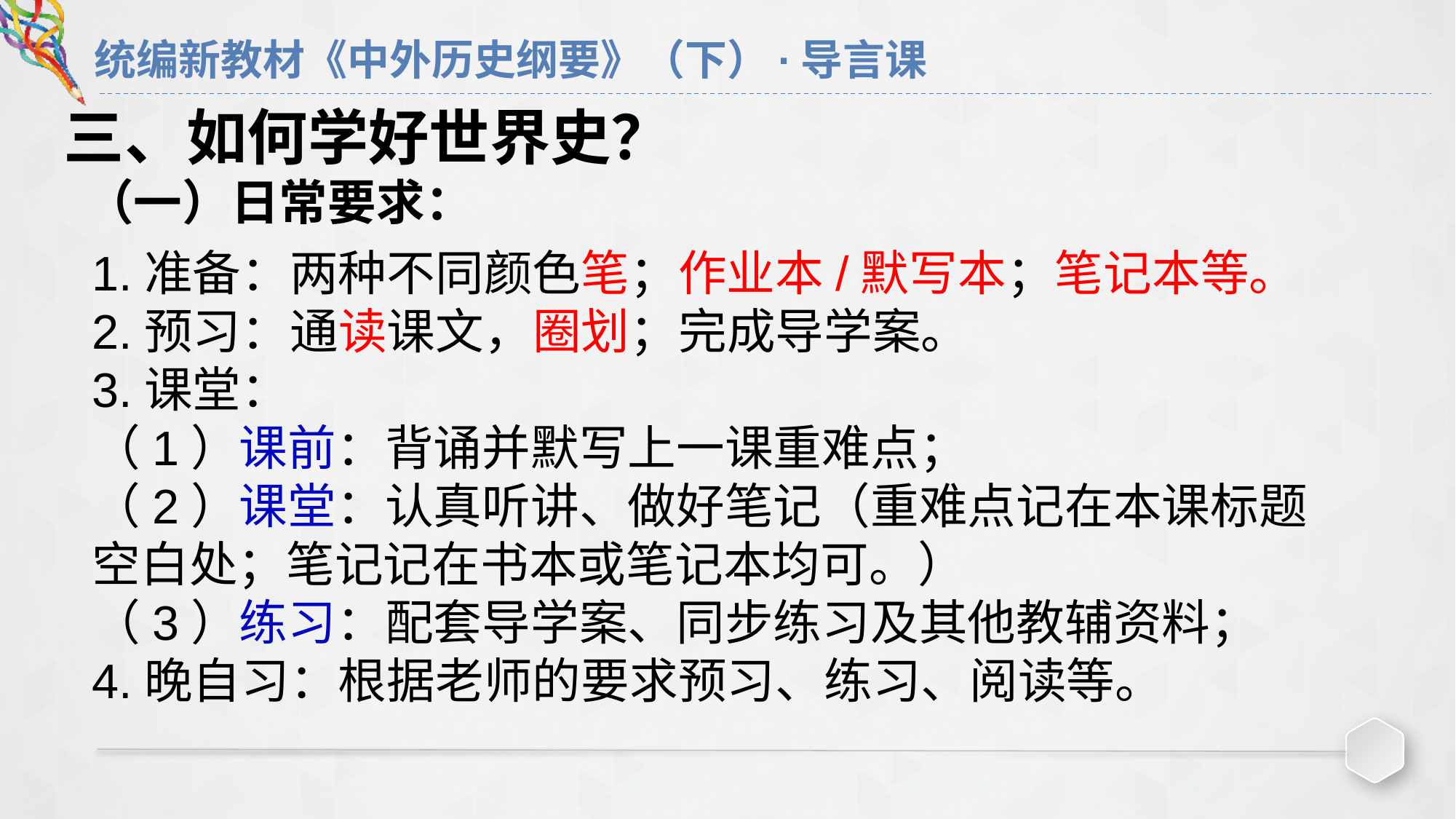

# 统编新教材《中外历史纲要》（下）·导言课
三、如何学好世界史？
（一）日常要求：
1.准备：两种不同颜色笔；作业本/默写本；笔记本等。
2.预习：通读课文，圈划；完成导学案。
3.课堂：
（1）课前：背诵并默写上一课重难点；
（2）课堂：认真听讲、做好笔记（重难点记在本课标题空白处；笔记记在书本或笔记本均可。）
（3）练习：配套导学案、同步练习及其他教辅资料；
4.晚自习：根据老师的要求预习、练习、阅读等。